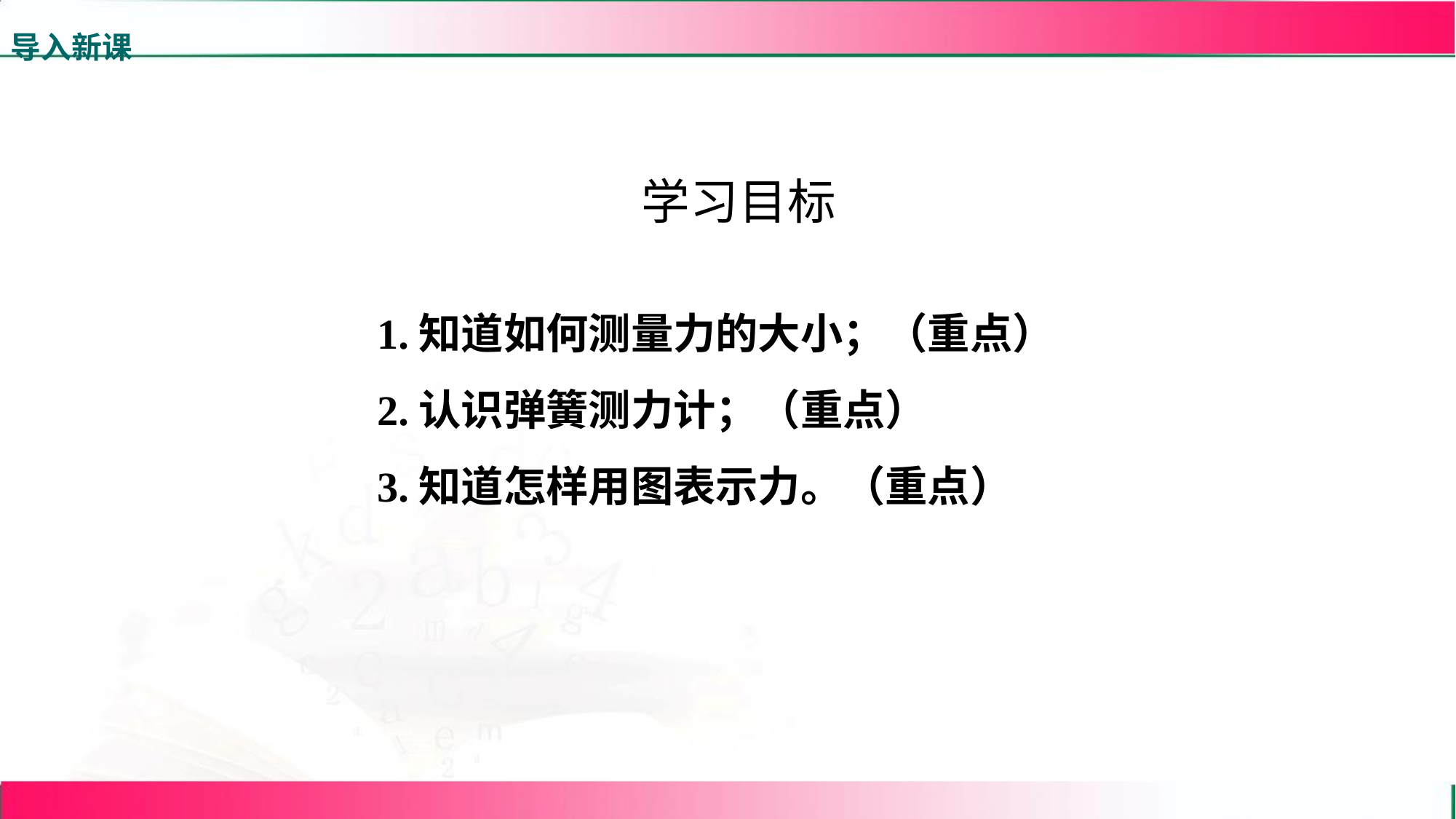

导入新课
学习目标
1.知道如何测量力的大小；（重点）
2.认识弹簧测力计；（重点）
3.知道怎样用图表示力。（重点）